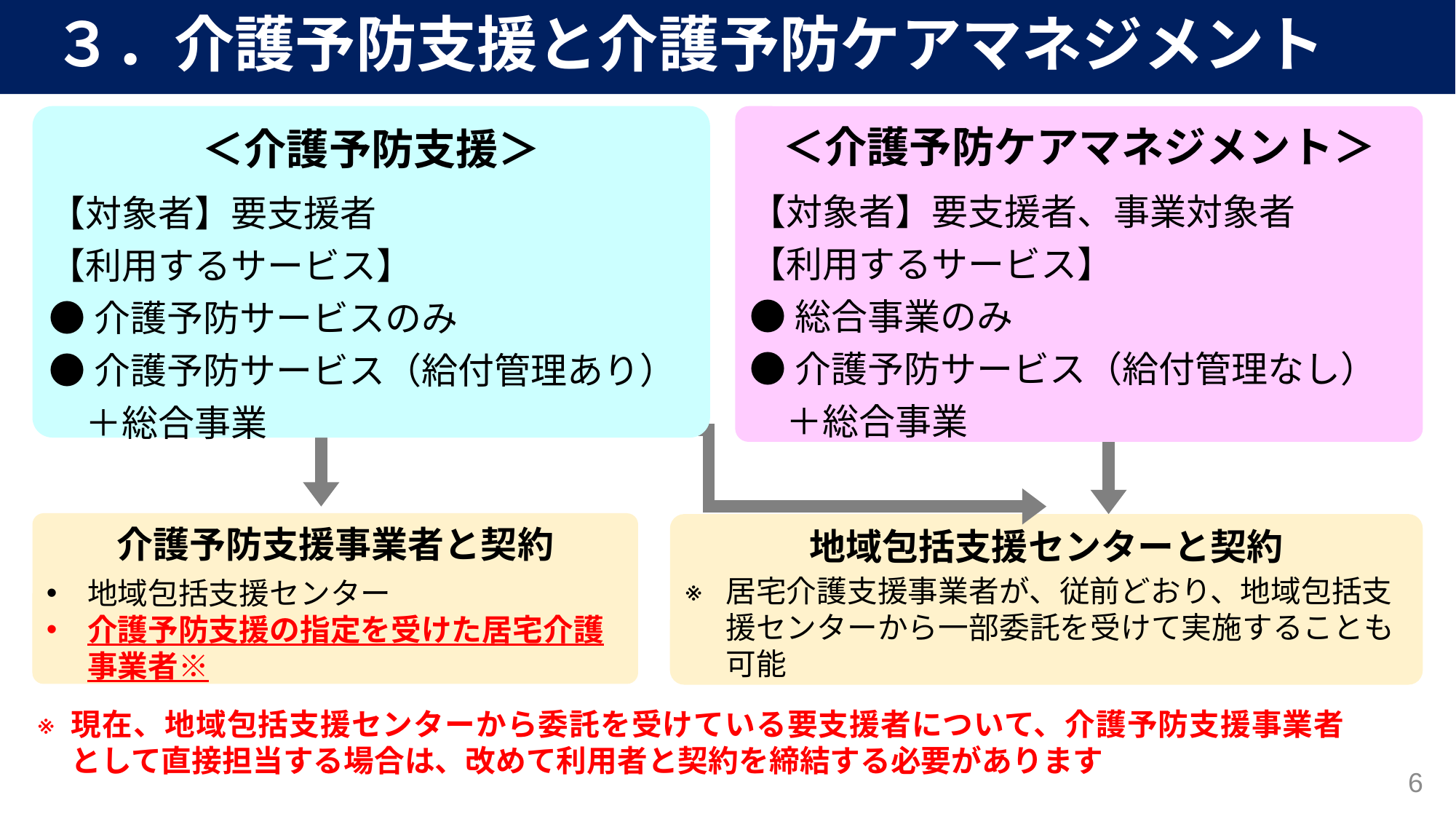

３．介護予防支援と介護予防ケアマネジメント
＜介護予防支援＞

【対象者】要支援者
【利用するサービス】
●介護予防サービスのみ
●介護予防サービス（給付管理あり）
　＋総合事業
＜介護予防ケアマネジメント＞

【対象者】要支援者、事業対象者
【利用するサービス】
●総合事業のみ
●介護予防サービス（給付管理なし）
　＋総合事業
介護予防支援事業者と契約

地域包括支援センター
介護予防支援の指定を受けた居宅介護事業者※
地域包括支援センターと契約

居宅介護支援事業者が、従前どおり、地域包括支援センターから一部委託を受けて実施することも可能
現在、地域包括支援センターから委託を受けている要支援者について、介護予防支援事業者として直接担当する場合は、改めて利用者と契約を締結する必要があります
6